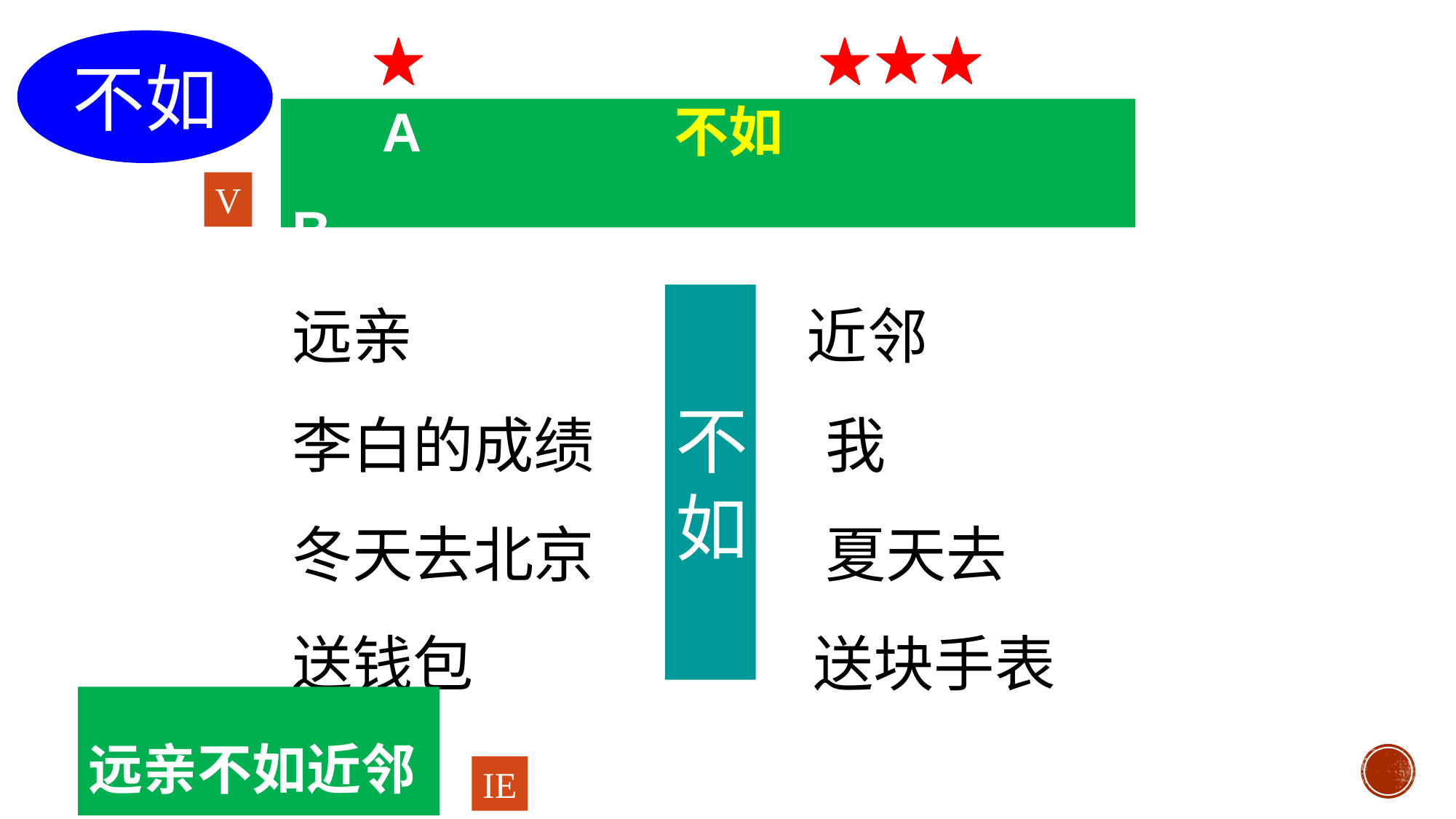

不如

      A                不如        B         。
V
远亲                             近邻
李白的成绩                 我
冬天去北京                 夏天去
送钱包                         送块手表
不如
远亲不如近邻
IE